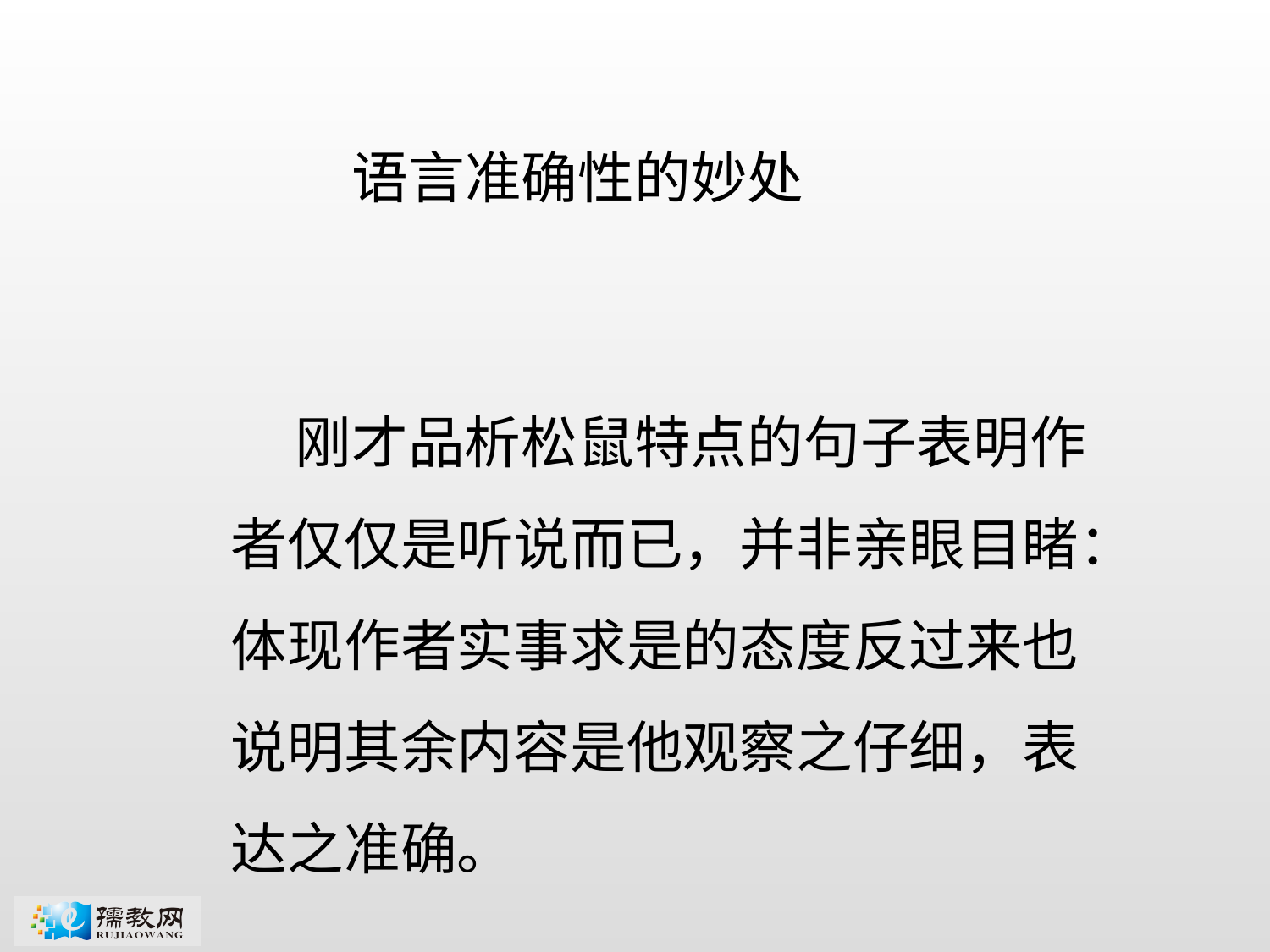

语言准确性的妙处
    刚才品析松鼠特点的句子表明作者仅仅是听说而已，并非亲眼目睹：体现作者实事求是的态度反过来也说明其余内容是他观察之仔细，表达之准确。